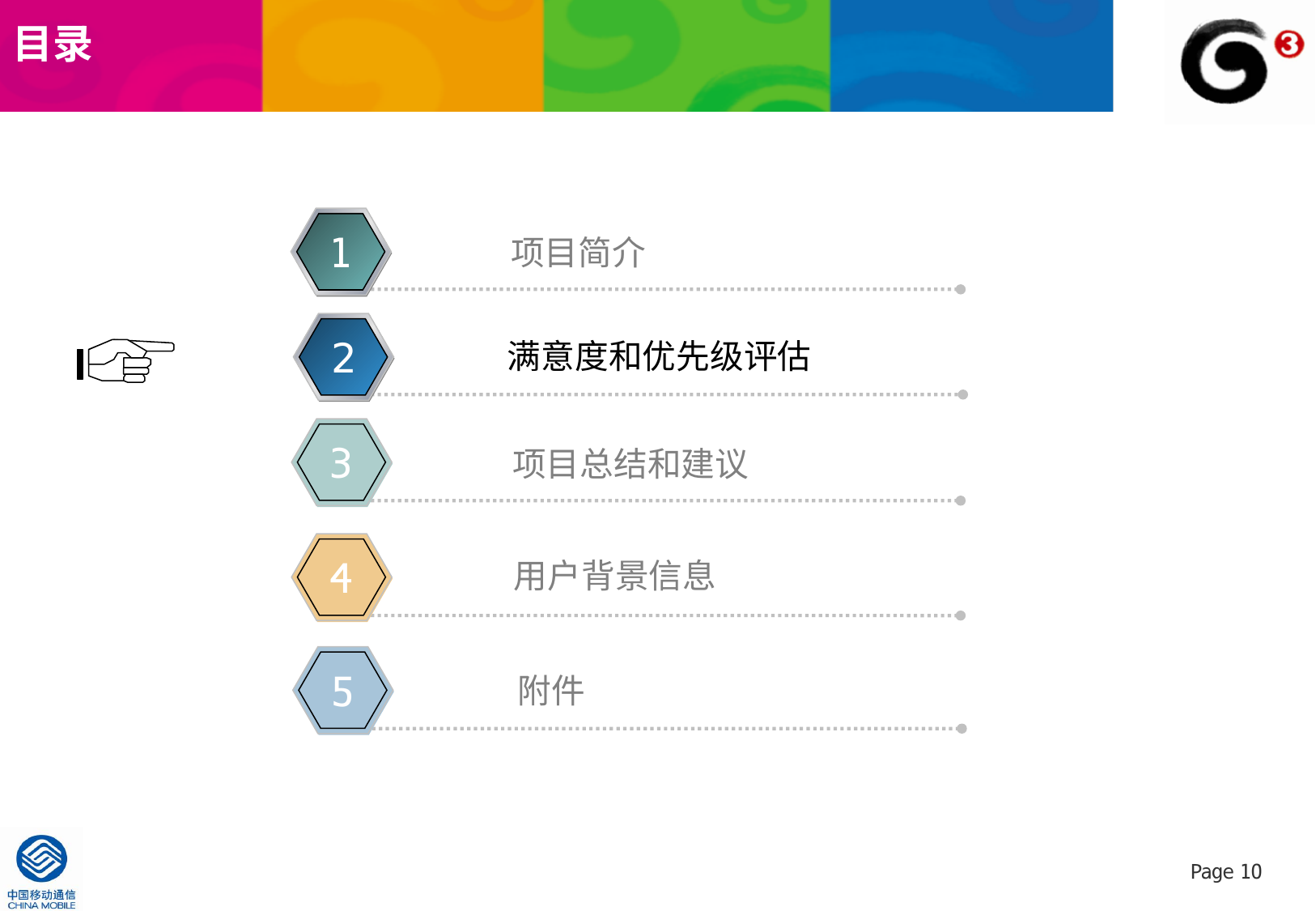

目录

1
项目简介

2
满意度和优先级评估

3
3
项目总结和建议

4
4
用户背景信息

5
附件